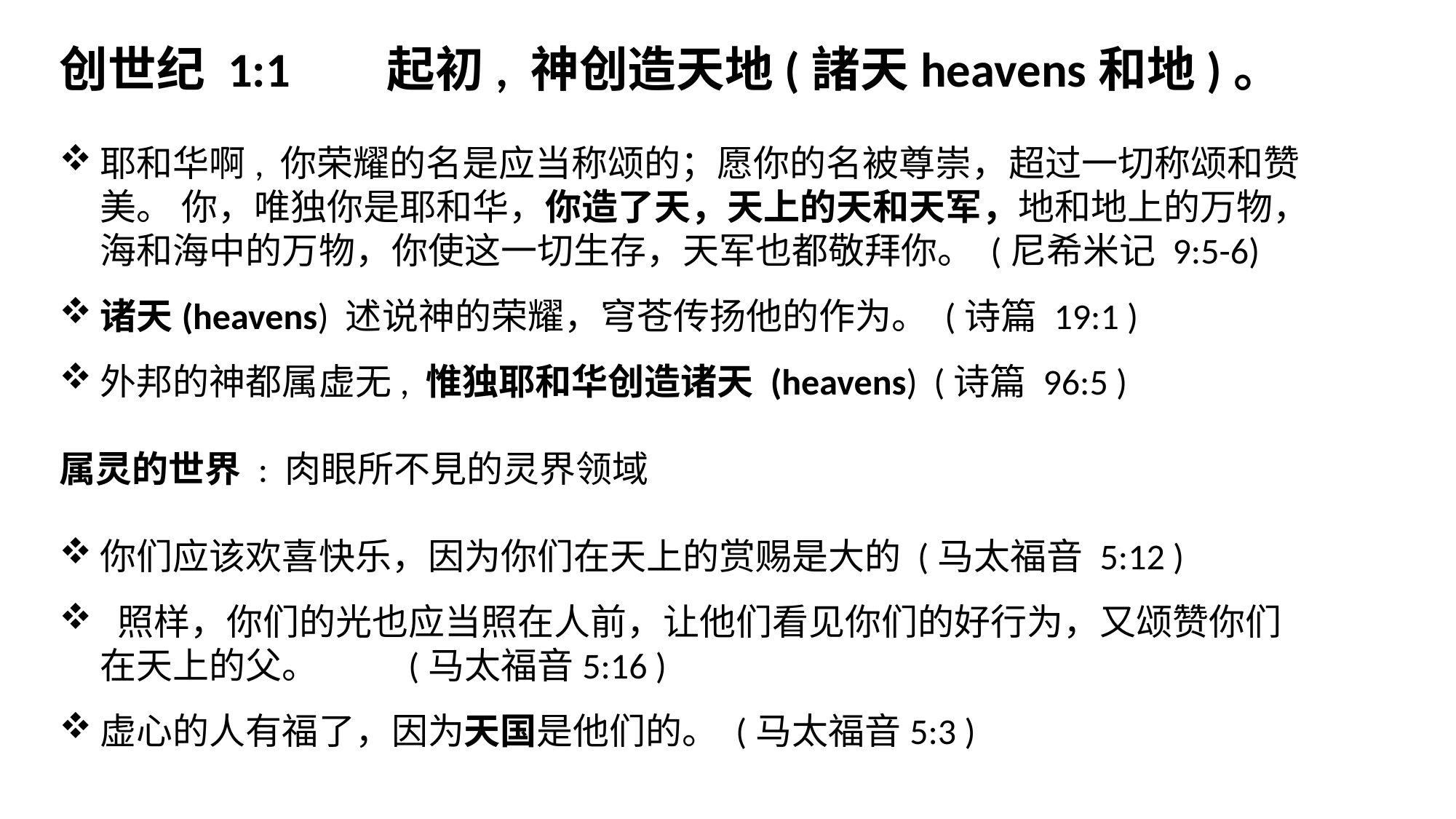

创世纪 1:1	起初, 神创造天地(諸天heavens和地)。

耶和华啊, 你荣耀的名是应当称颂的；愿你的名被尊崇，超过一切称颂和赞美。 你，唯独你是耶和华，你造了天，天上的天和天军，地和地上的万物，海和海中的万物，你使这一切生存，天军也都敬拜你。 (尼希米记 9:5-6)

诸天(heavens) 述说神的荣耀，穹苍传扬他的作为。 (诗篇 19:1 )

外邦的神都属虚无, 惟独耶和华创造诸天 (heavens)  (诗篇 96:5 )

属灵的世界 : 肉眼所不見的灵界领域

你们应该欢喜快乐，因为你们在天上的赏赐是大的 (马太福音 5:12 )

 照样，你们的光也应当照在人前，让他们看见你们的好行为，又颂赞你们在天上的父。　　 (马太福音5:16 )

虚心的人有福了，因为天国是他们的。 (马太福音5:3 )